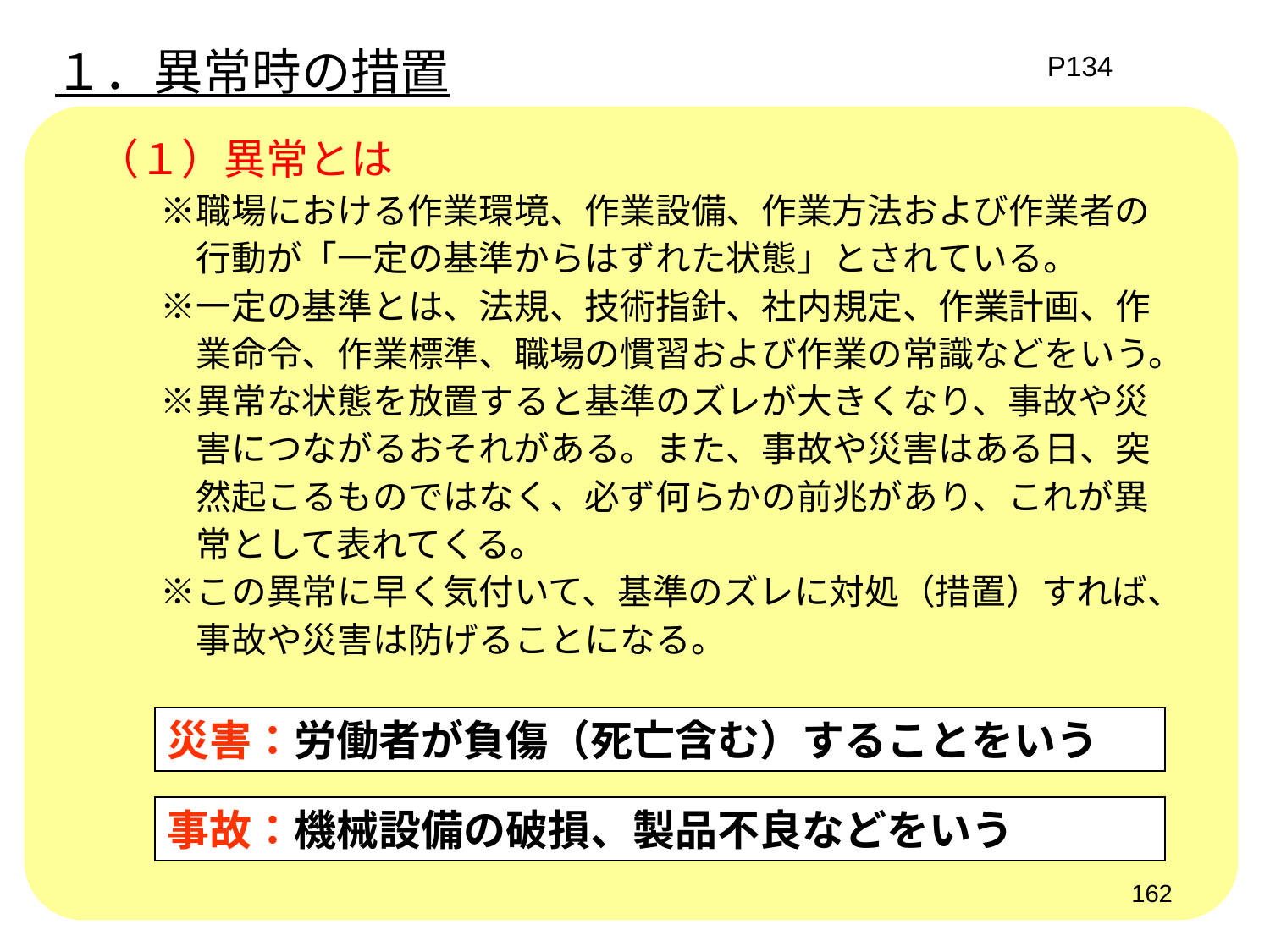

１．異常時の措置
P134
　（１）異常とは
　　　※職場における作業環境、作業設備、作業方法および作業者の
　　　　行動が「一定の基準からはずれた状態」とされている。
　　　※一定の基準とは、法規、技術指針、社内規定、作業計画、作
　　　　業命令、作業標準、職場の慣習および作業の常識などをいう。
　　　※異常な状態を放置すると基準のズレが大きくなり、事故や災
　　　　害につながるおそれがある。また、事故や災害はある日、突
　　　　然起こるものではなく、必ず何らかの前兆があり、これが異
　　　　常として表れてくる。
　　　※この異常に早く気付いて、基準のズレに対処（措置）すれば、
　　　　事故や災害は防げることになる。

災害：労働者が負傷（死亡含む）することをいう
事故：機械設備の破損、製品不良などをいう
162